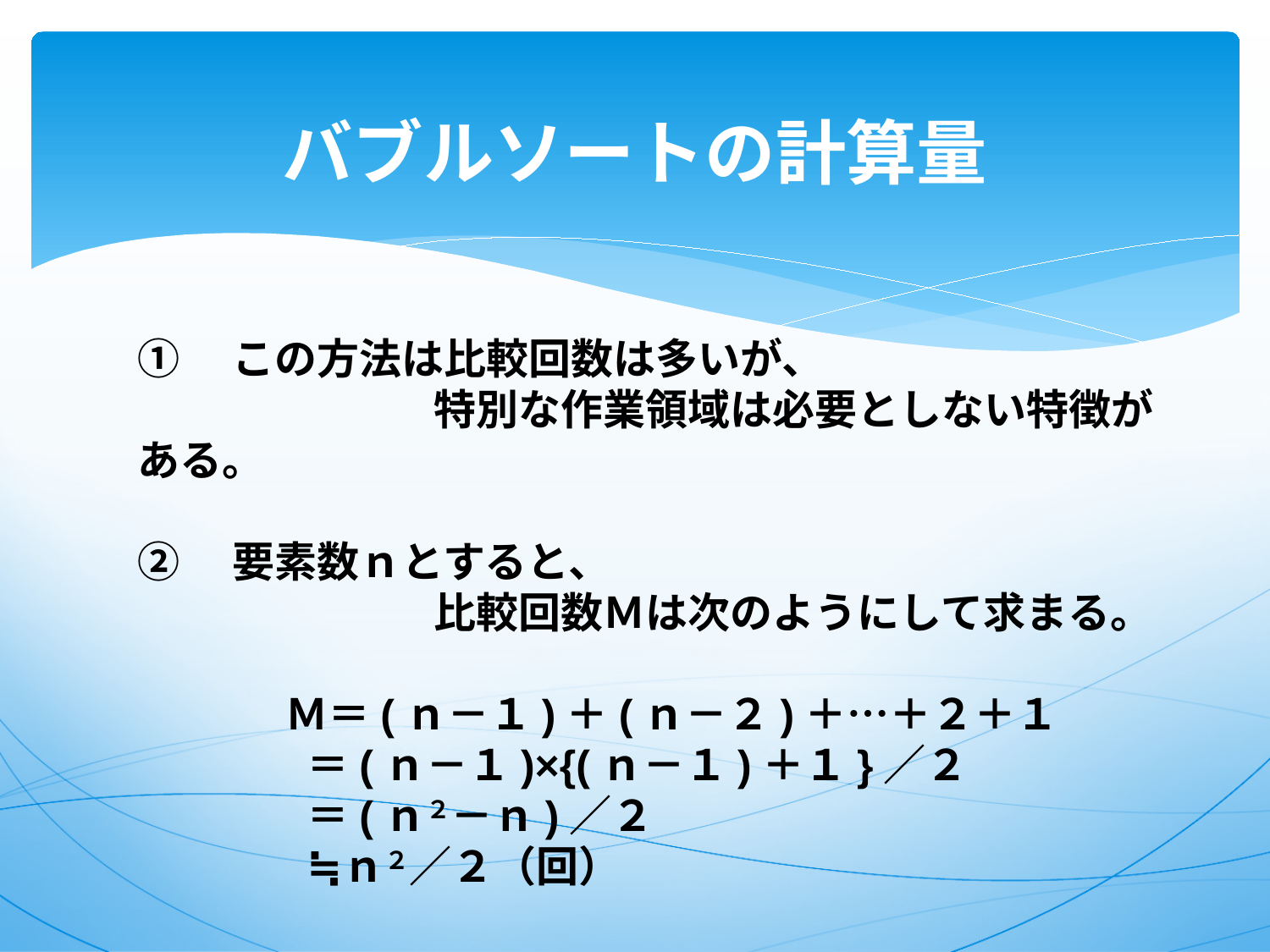

# バブルソートの計算量
①　この方法は比較回数は多いが、
　　　　　　　特別な作業領域は必要としない特徴がある。

②　要素数ｎとすると、
　　　　　　　比較回数Ｍは次のようにして求まる。

　　Ｍ＝(ｎ－１)＋(ｎ－２)＋…＋２＋１
　＝(ｎ－１)×{(ｎ－１)＋１}／２
　＝(ｎ２－ｎ)／２
　≒ｎ２／２（回）